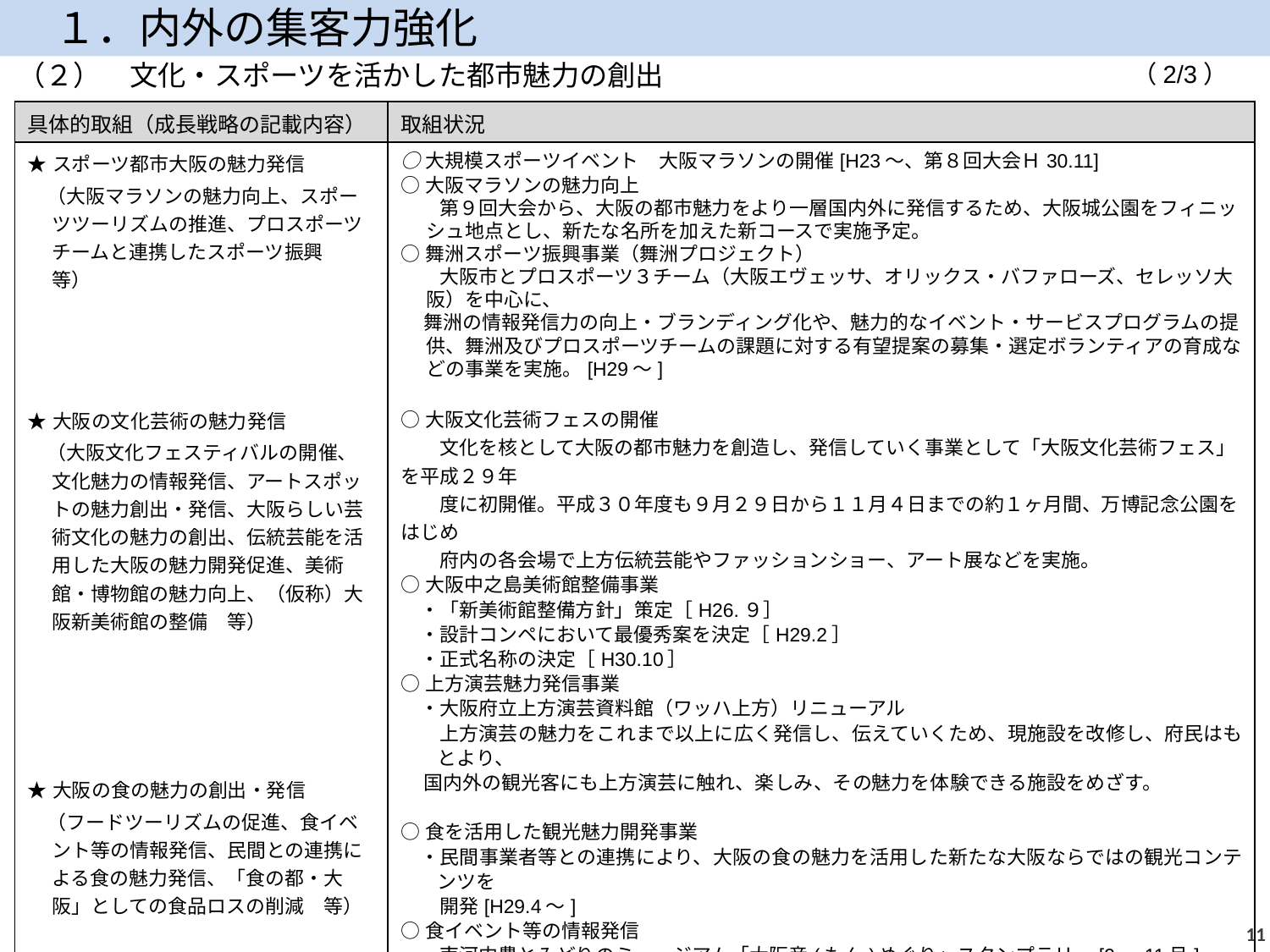

１．内外の集客力強化
（２）　文化・スポーツを活かした都市魅力の創出
（2/3）
| 具体的取組（成長戦略の記載内容） | 取組状況 |
| --- | --- |
| ★スポーツ都市大阪の魅力発信 　（大阪マラソンの魅力向上、スポーツツーリズムの推進、プロスポーツチームと連携したスポーツ振興　等） 　 ★大阪の文化芸術の魅力発信 　（大阪文化フェスティバルの開催、文化魅力の情報発信、アートスポットの魅力創出・発信、大阪らしい芸術文化の魅力の創出、伝統芸能を活用した大阪の魅力開発促進、美術館・博物館の魅力向上、（仮称）大阪新美術館の整備　等） 　 ★大阪の食の魅力の創出・発信 　（フードツーリズムの促進、食イベント等の情報発信、民間との連携による食の魅力発信、「食の都・大阪」としての食品ロスの削減　等） | ○大規模スポーツイベント　大阪マラソンの開催[H23～、第８回大会Ｈ30.11] ○大阪マラソンの魅力向上 　　第９回大会から、大阪の都市魅力をより一層国内外に発信するため、大阪城公園をフィニッシュ地点とし、新たな名所を加えた新コースで実施予定。 ○舞洲スポーツ振興事業（舞洲プロジェクト） 　　大阪市とプロスポーツ３チーム（大阪エヴェッサ、オリックス・バファローズ、セレッソ大阪）を中心に、 舞洲の情報発信力の向上・ブランディング化や、魅力的なイベント・サービスプログラムの提供、舞洲及びプロスポーツチームの課題に対する有望提案の募集・選定ボランティアの育成などの事業を実施。[H29～] ○大阪文化芸術フェスの開催 　　文化を核として大阪の都市魅力を創造し、発信していく事業として「大阪文化芸術フェス」を平成２９年　　 　　度に初開催。平成３０年度も９月２９日から１１月４日までの約１ヶ月間、万博記念公園をはじめ 　　府内の各会場で上方伝統芸能やファッションショー、アート展などを実施。 ○大阪中之島美術館整備事業 　・「新美術館整備方針」策定［H26.９］ 　・設計コンペにおいて最優秀案を決定［H29.2］ 　・正式名称の決定［H30.10］ ○上方演芸魅力発信事業 　・大阪府立上方演芸資料館（ワッハ上方）リニューアル 　　上方演芸の魅力をこれまで以上に広く発信し、伝えていくため、現施設を改修し、府民はもとより、 国内外の観光客にも上方演芸に触れ、楽しみ、その魅力を体験できる施設をめざす。 ○食を活用した観光魅力開発事業 　・民間事業者等との連携により、大阪の食の魅力を活用した新たな大阪ならではの観光コンテンツを 　　開発[H29.4～] ○食イベント等の情報発信 　・南河内農とみどりのミュージアム「大阪産(もん)めぐり」スタンプラリー[9～11月] 　・大阪産(もん)メールマガジン、大阪産(もん)Facebookによる食イベント等の情報発信[メルマガ29回 配信、facebook158回発信] ○民間との連携による大阪産(もん)の普及・PR 　・「食の都・大阪グランプリ」「大阪割烹体験」での大阪産(もん)活用、旬の大阪産(もん)を使用した商品　 　　の開発・販売、飲食店等での大阪産(もん)の利用促進等を通じ、大阪の食の魅力を発信。 （次ページに続く） |

11